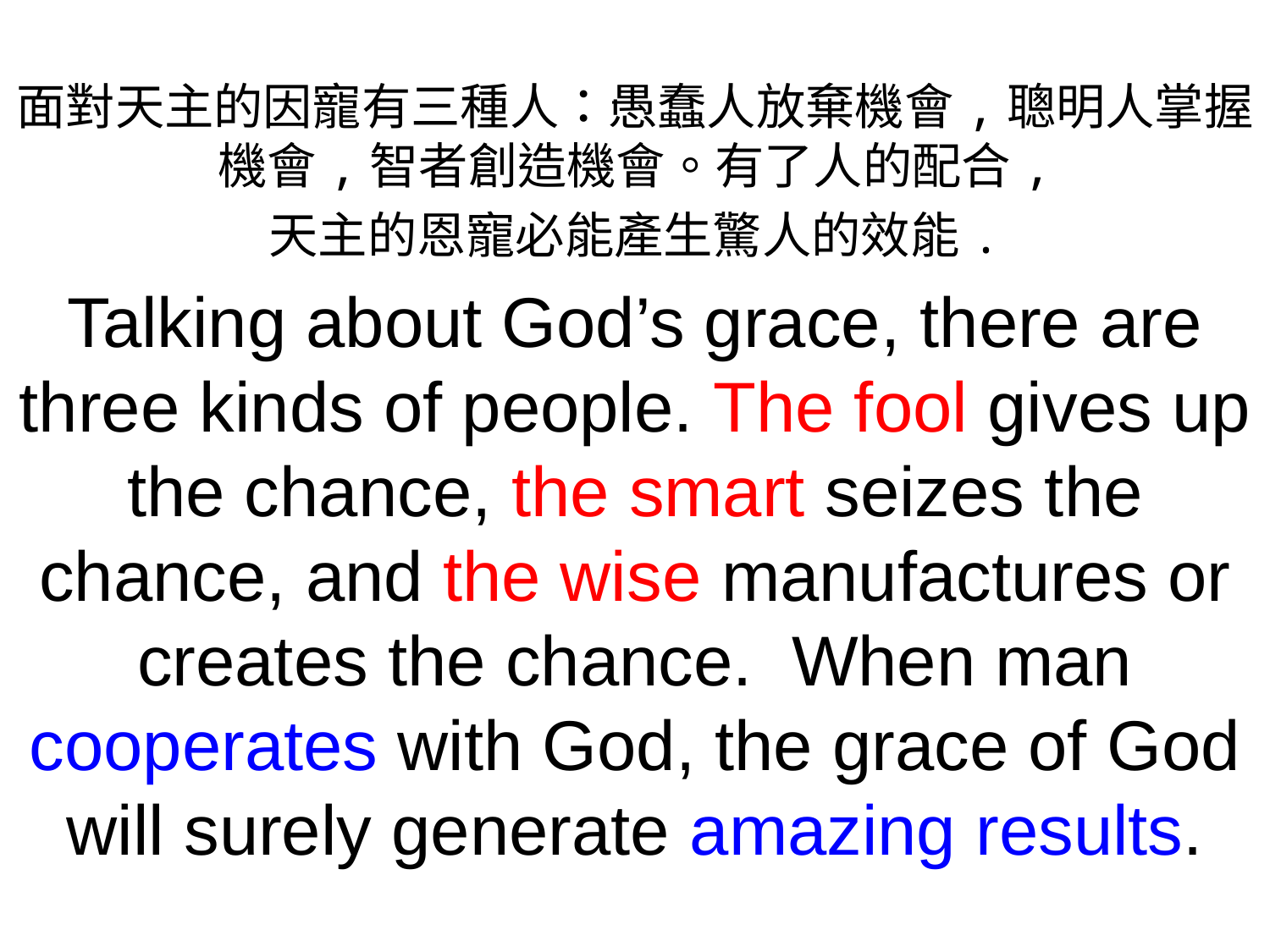

面對天主的因寵有三種人：愚蠢人放棄機會,聰明人掌握機會,智者創造機會。有了人的配合,
天主的恩寵必能產生驚人的效能.
Talking about God’s grace, there are three kinds of people. The fool gives up the chance, the smart seizes the chance, and the wise manufactures or creates the chance.  When man cooperates with God, the grace of God will surely generate amazing results.